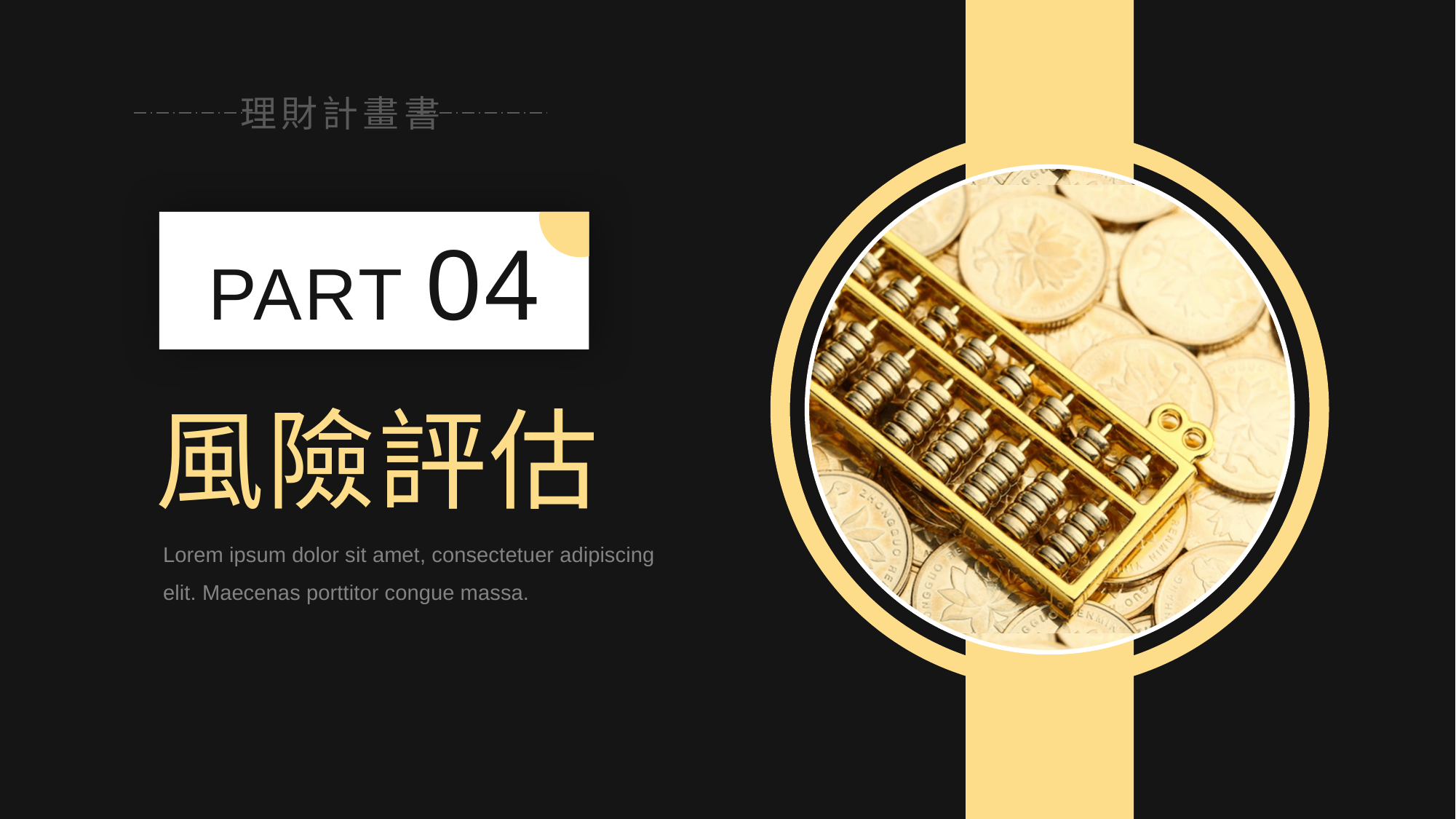

理財計畫書

PART 04
風險評估
Lorem ipsum dolor sit amet, consectetuer adipiscing elit. Maecenas porttitor congue massa.